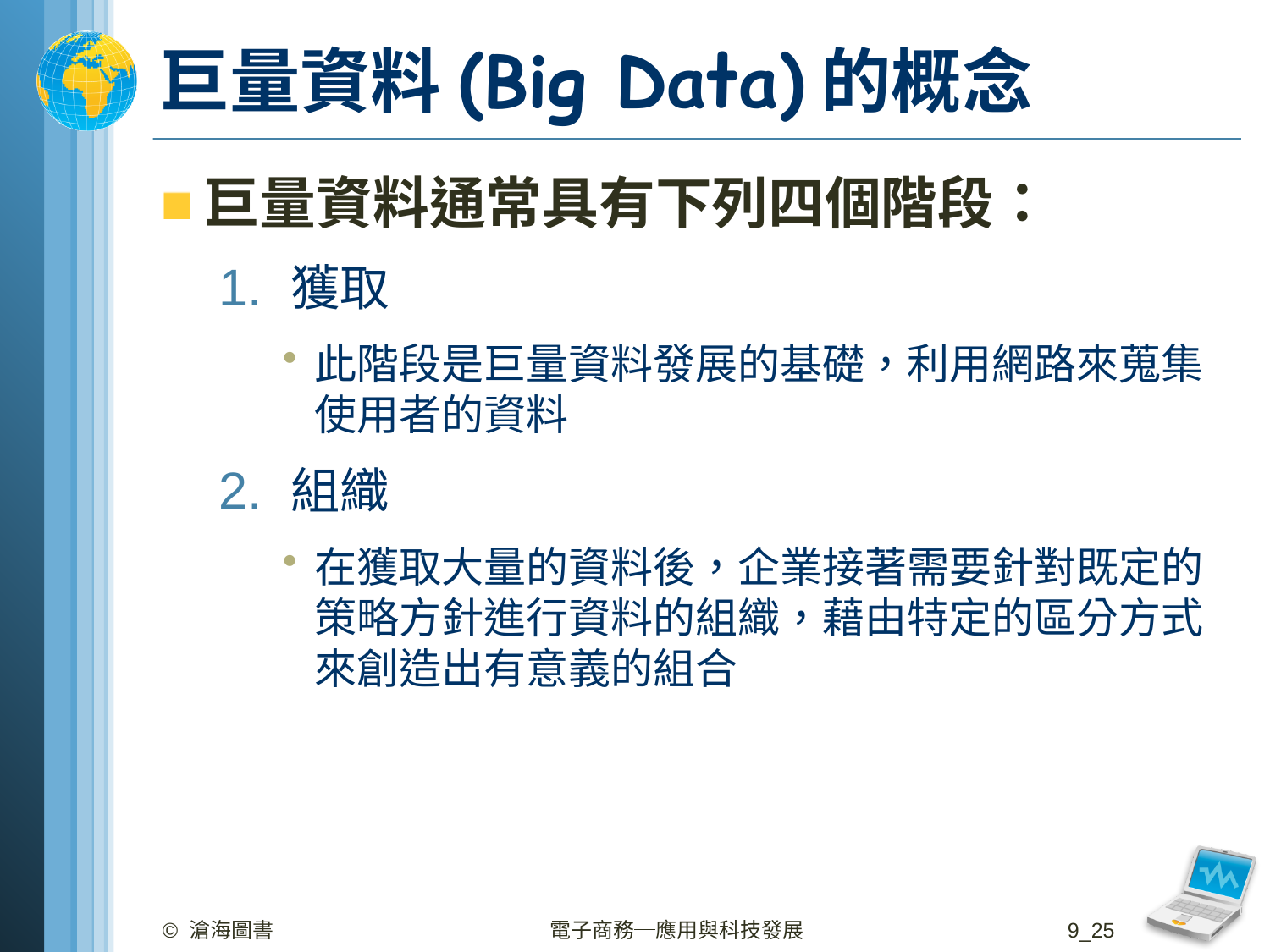

# 巨量資料(Big Data)的概念
巨量資料通常具有下列四個階段：
獲取
此階段是巨量資料發展的基礎，利用網路來蒐集使用者的資料
組織
在獲取大量的資料後，企業接著需要針對既定的策略方針進行資料的組織，藉由特定的區分方式來創造出有意義的組合
© 滄海圖書
電子商務─應用與科技發展
9_25